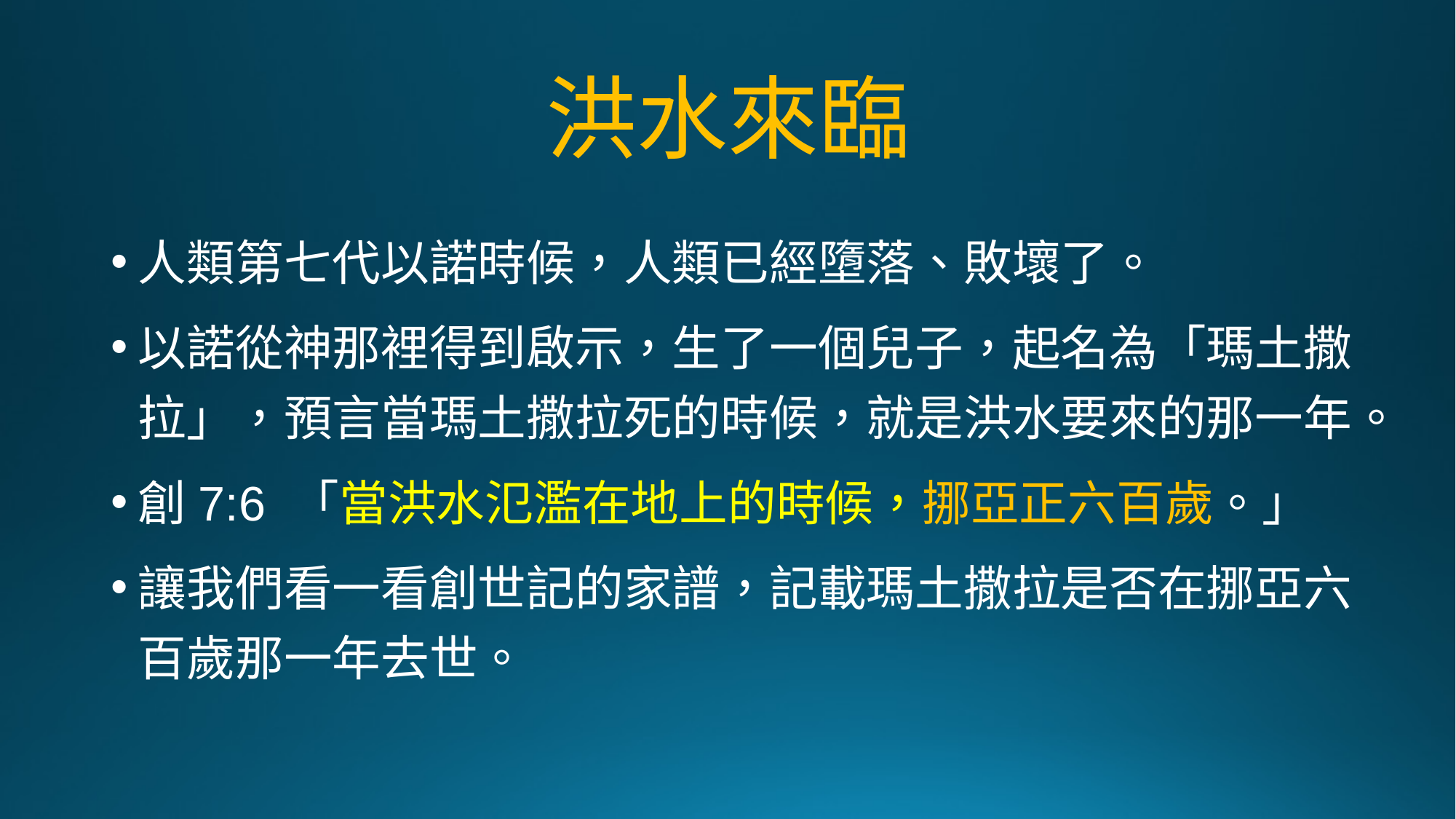

# 洪水來臨
人類第七代以諾時候，人類已經墮落、敗壞了。
以諾從神那裡得到啟示，生了一個兒子，起名為「瑪土撒拉」，預言當瑪土撒拉死的時候，就是洪水要來的那一年。
創7:6 「當洪水氾濫在地上的時候，挪亞正六百歲。」
讓我們看一看創世記的家譜，記載瑪土撒拉是否在挪亞六百歲那一年去世。